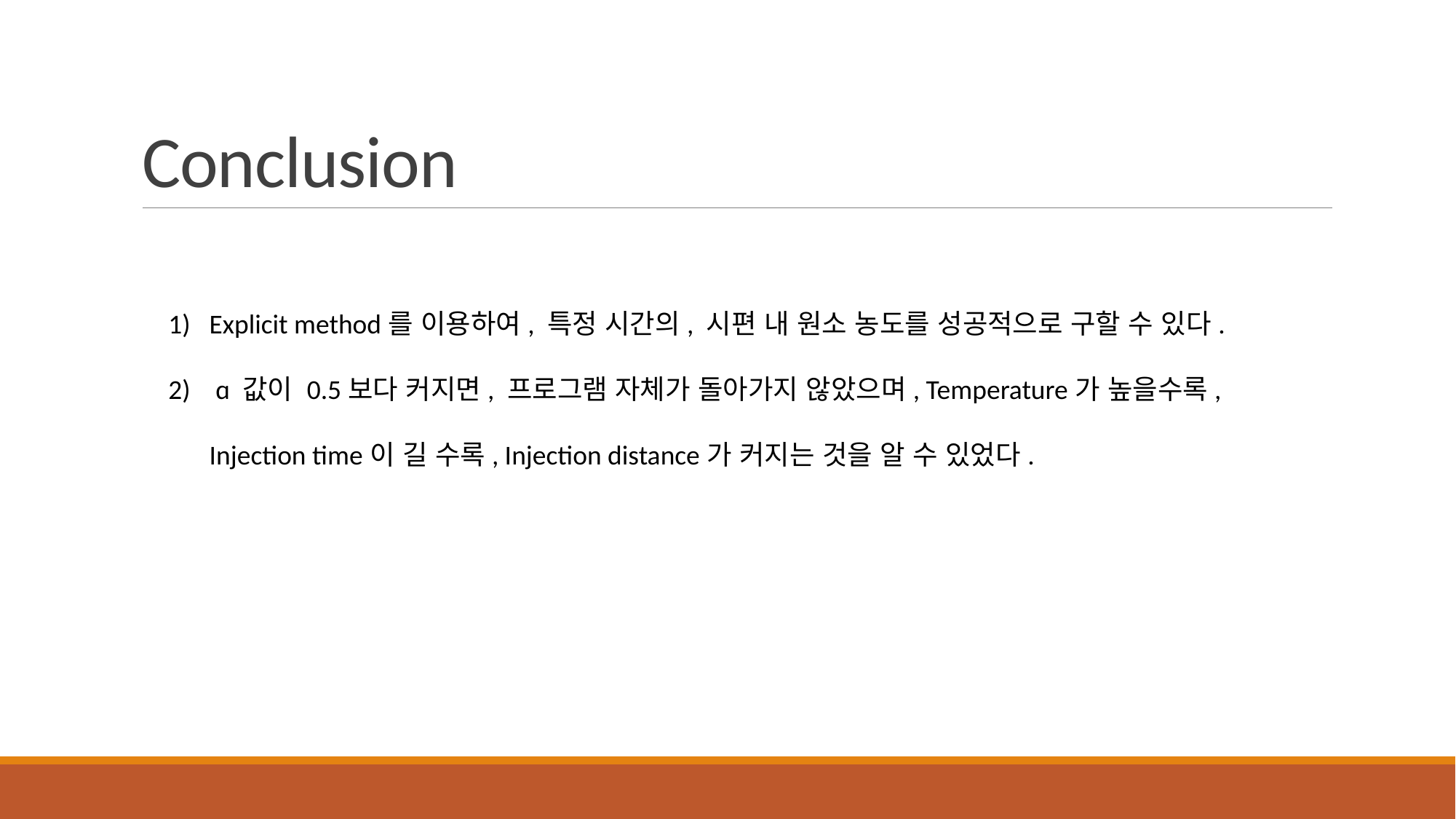

# Conclusion
Explicit method를 이용하여, 특정 시간의, 시편 내 원소 농도를 성공적으로 구할 수 있다.
 ɑ 값이 0.5보다 커지면, 프로그램 자체가 돌아가지 않았으며, Temperature가 높을수록, Injection time이 길 수록, Injection distance가 커지는 것을 알 수 있었다.